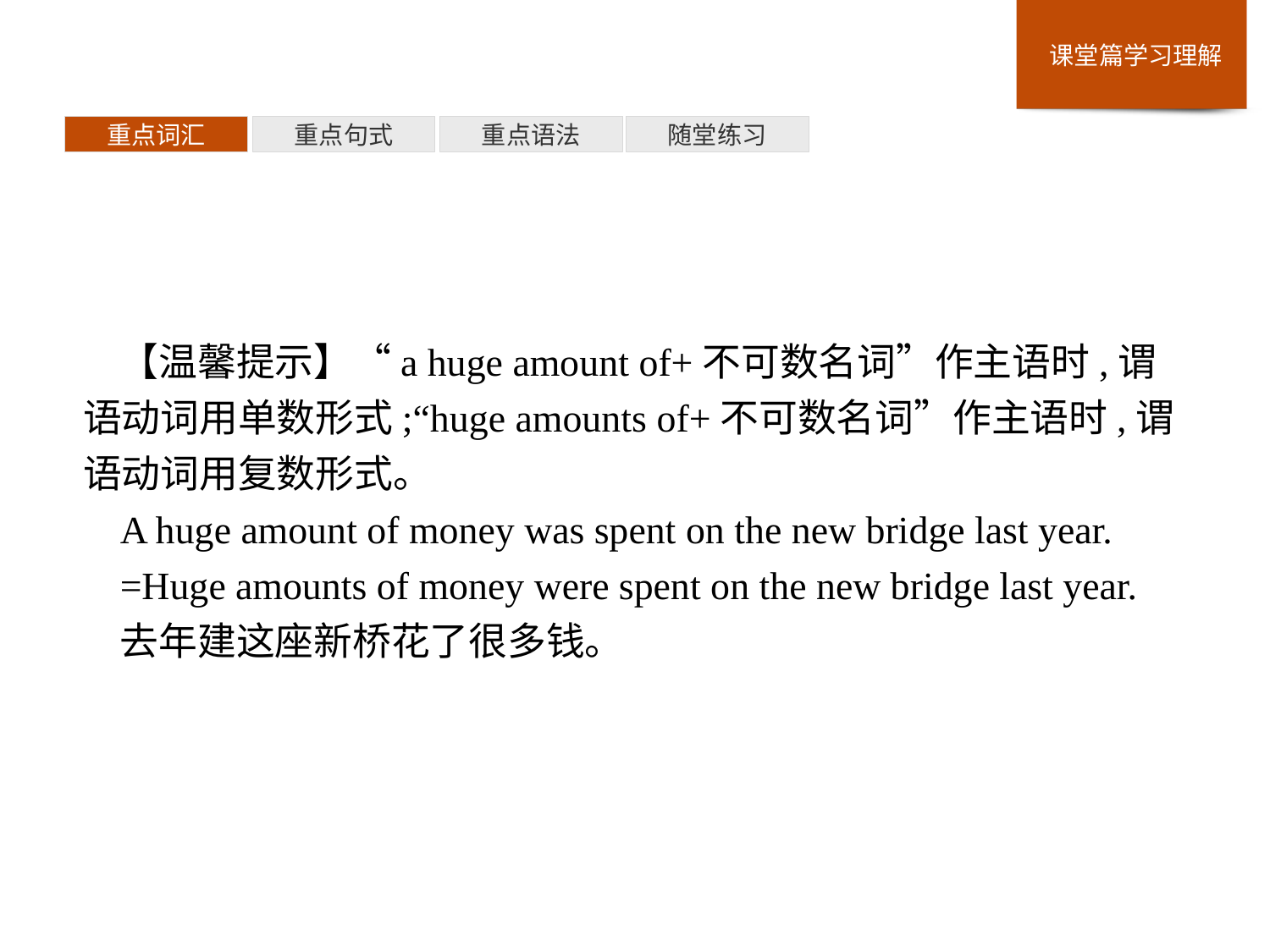

重点词汇
重点句式
重点语法
随堂练习
【温馨提示】“a huge amount of+不可数名词”作主语时,谓语动词用单数形式;“huge amounts of+不可数名词”作主语时,谓语动词用复数形式。
A huge amount of money was spent on the new bridge last year.
=Huge amounts of money were spent on the new bridge last year.
去年建这座新桥花了很多钱。